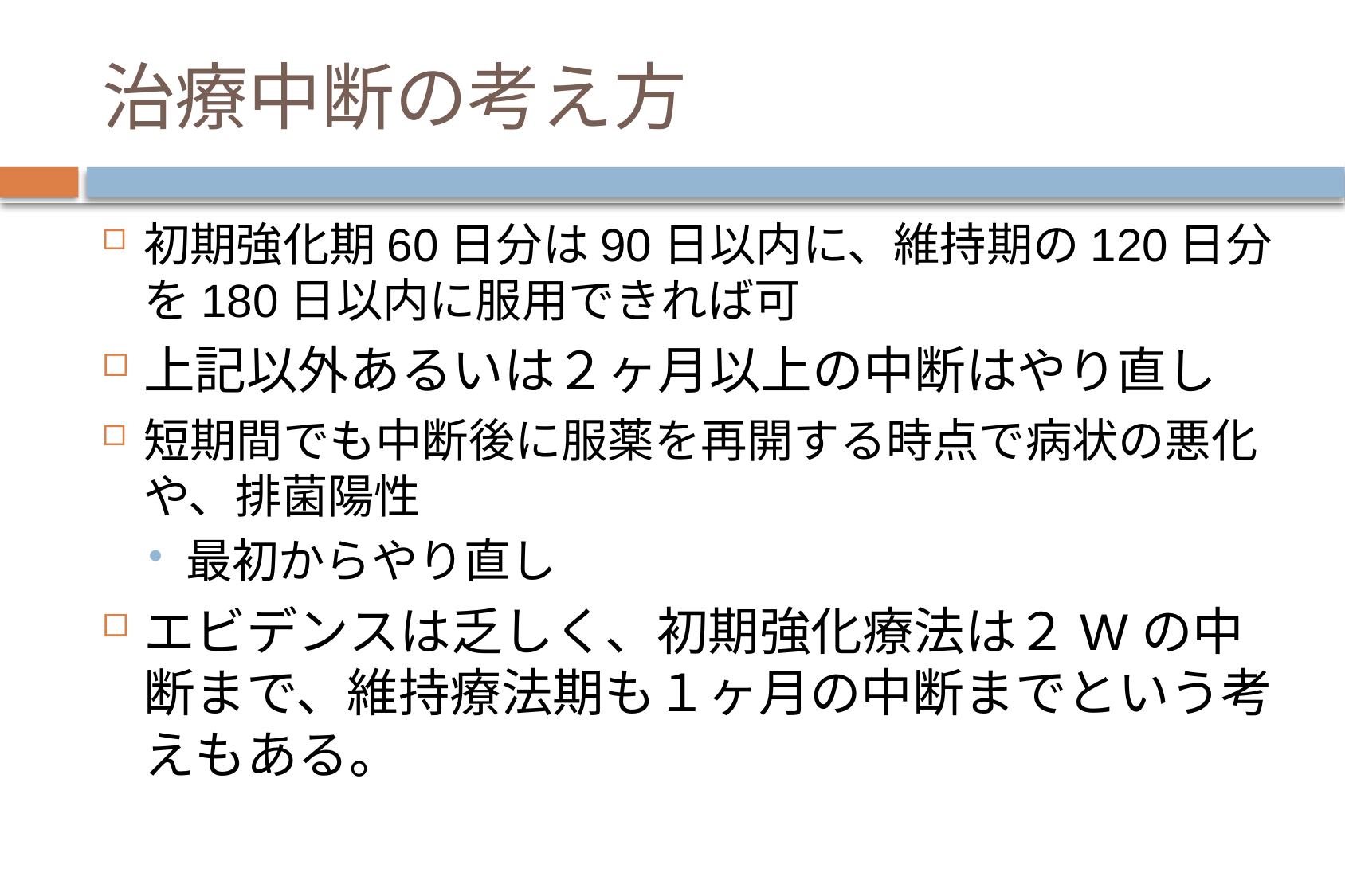

# 治療中断の考え方
初期強化期60日分は90日以内に、維持期の120日分を180日以内に服用できれば可
上記以外あるいは２ヶ月以上の中断はやり直し
短期間でも中断後に服薬を再開する時点で病状の悪化や、排菌陽性
最初からやり直し
エビデンスは乏しく、初期強化療法は２Wの中断まで、維持療法期も１ヶ月の中断までという考えもある。